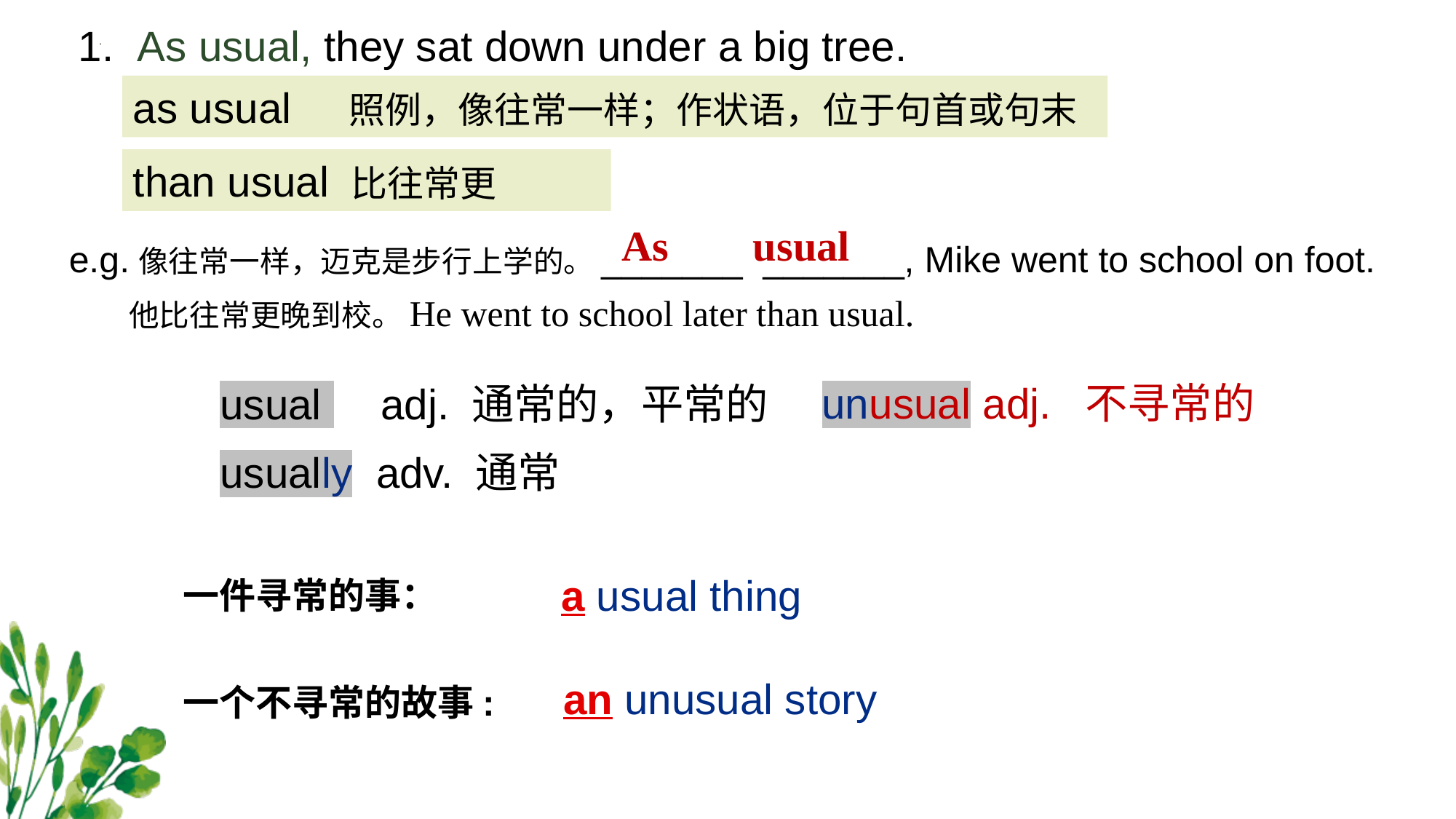

1.  As usual, they sat down under a big tree.
as usual    照例，像往常一样；作状语，位于句首或句末
than usual 比往常更
As        usual
e.g.像往常一样，迈克是步行上学的。_______  _______, Mike went to school on foot.
他比往常更晚到校。He went to school later than usual.
unusual adj.  不寻常的
usual     adj. 通常的，平常的
usually  adv. 通常

a usual thing
一件寻常的事：
an unusual story
一个不寻常的故事: